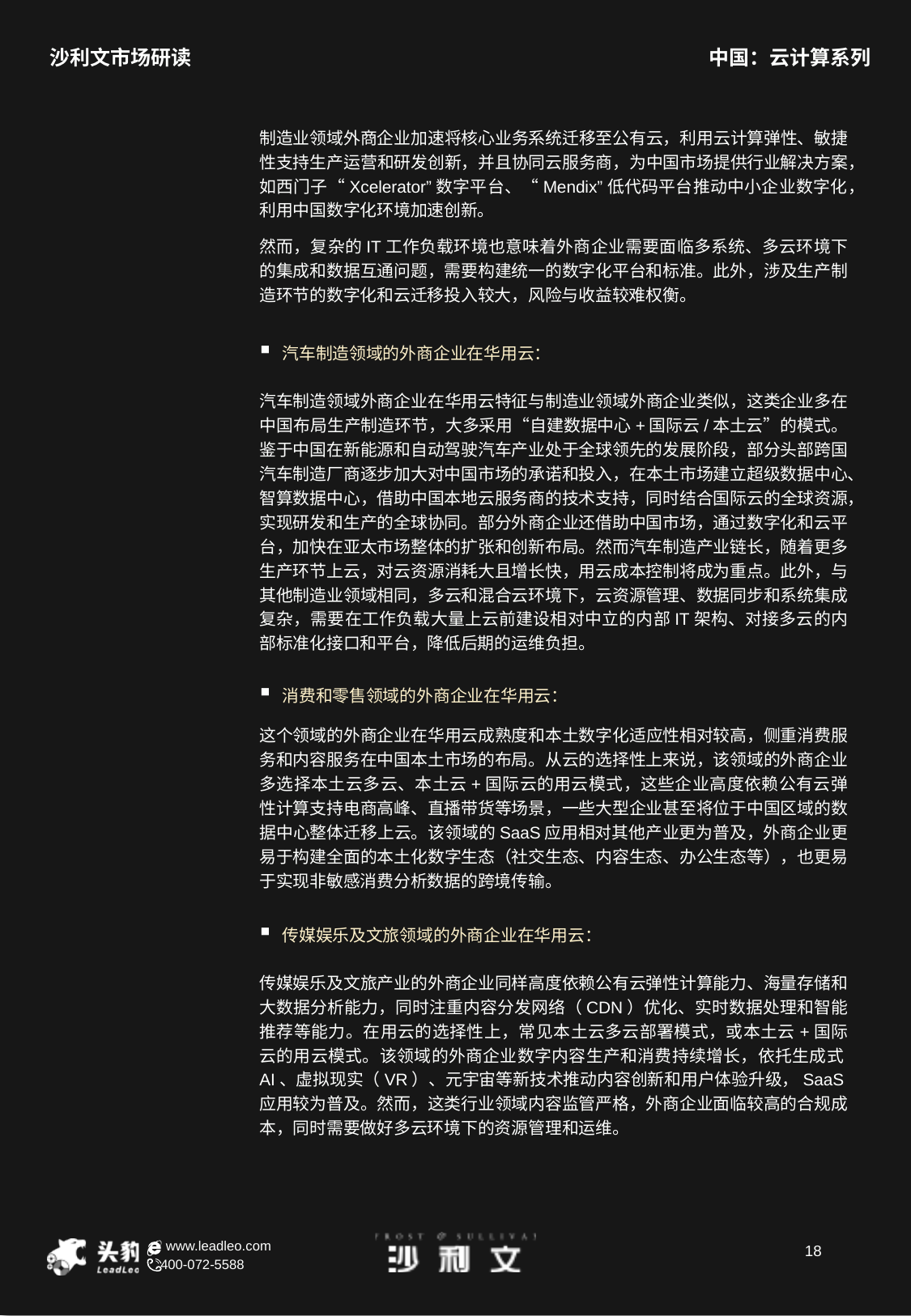

制造业领域外商企业加速将核心业务系统迁移至公有云，利用云计算弹性、敏捷性支持生产运营和研发创新，并且协同云服务商，为中国市场提供行业解决方案，如西门子“Xcelerator”数字平台、“Mendix”低代码平台推动中小企业数字化，利用中国数字化环境加速创新。
然而，复杂的IT工作负载环境也意味着外商企业需要面临多系统、多云环境下的集成和数据互通问题，需要构建统一的数字化平台和标准。此外，涉及生产制造环节的数字化和云迁移投入较大，风险与收益较难权衡。
汽车制造领域的外商企业在华用云：
汽车制造领域外商企业在华用云特征与制造业领域外商企业类似，这类企业多在中国布局生产制造环节，大多采用“自建数据中心+国际云/本土云”的模式。鉴于中国在新能源和自动驾驶汽车产业处于全球领先的发展阶段，部分头部跨国汽车制造厂商逐步加大对中国市场的承诺和投入，在本土市场建立超级数据中心、智算数据中心，借助中国本地云服务商的技术支持，同时结合国际云的全球资源，实现研发和生产的全球协同。部分外商企业还借助中国市场，通过数字化和云平台，加快在亚太市场整体的扩张和创新布局。然而汽车制造产业链长，随着更多生产环节上云，对云资源消耗大且增长快，用云成本控制将成为重点。此外，与其他制造业领域相同，多云和混合云环境下，云资源管理、数据同步和系统集成复杂，需要在工作负载大量上云前建设相对中立的内部IT架构、对接多云的内部标准化接口和平台，降低后期的运维负担。
消费和零售领域的外商企业在华用云：
这个领域的外商企业在华用云成熟度和本土数字化适应性相对较高，侧重消费服务和内容服务在中国本土市场的布局。从云的选择性上来说，该领域的外商企业多选择本土云多云、本土云+国际云的用云模式，这些企业高度依赖公有云弹性计算支持电商高峰、直播带货等场景，一些大型企业甚至将位于中国区域的数据中心整体迁移上云。该领域的SaaS应用相对其他产业更为普及，外商企业更易于构建全面的本土化数字生态（社交生态、内容生态、办公生态等），也更易于实现非敏感消费分析数据的跨境传输。
传媒娱乐及文旅领域的外商企业在华用云：
传媒娱乐及文旅产业的外商企业同样高度依赖公有云弹性计算能力、海量存储和大数据分析能力，同时注重内容分发网络（CDN）优化、实时数据处理和智能推荐等能力。在用云的选择性上，常见本土云多云部署模式，或本土云+国际云的用云模式。该领域的外商企业数字内容生产和消费持续增长，依托生成式AI、虚拟现实（VR）、元宇宙等新技术推动内容创新和用户体验升级，SaaS应用较为普及。然而，这类行业领域内容监管严格，外商企业面临较高的合规成本，同时需要做好多云环境下的资源管理和运维。
18